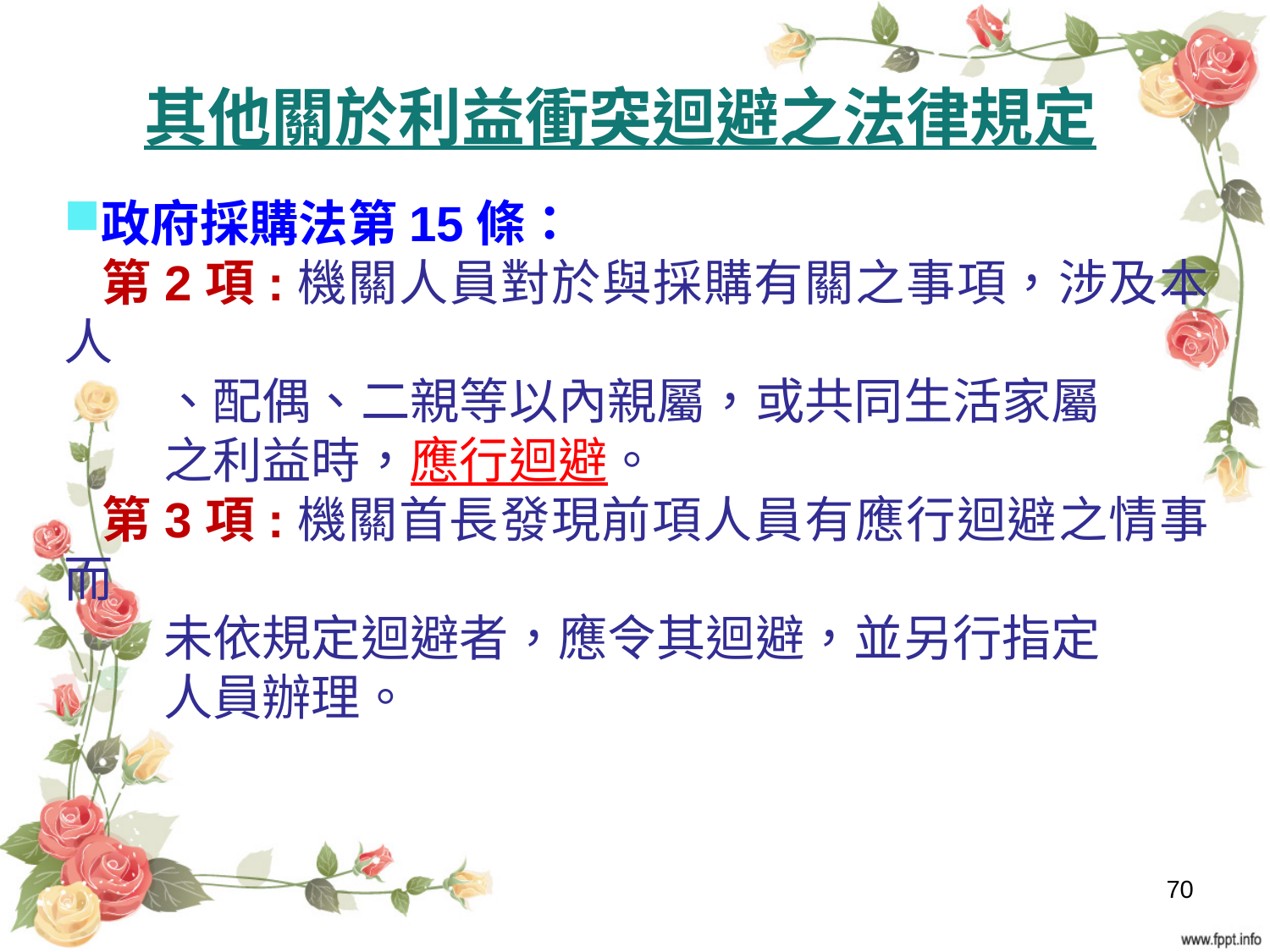

#
其他關於利益衝突迴避之法律規定
政府採購法第15條：
  第2項:機關人員對於與採購有關之事項，涉及本人
        、配偶、二親等以內親屬，或共同生活家屬
        之利益時，應行迴避。
  第3項:機關首長發現前項人員有應行迴避之情事而
        未依規定迴避者，應令其迴避，並另行指定
        人員辦理。

70